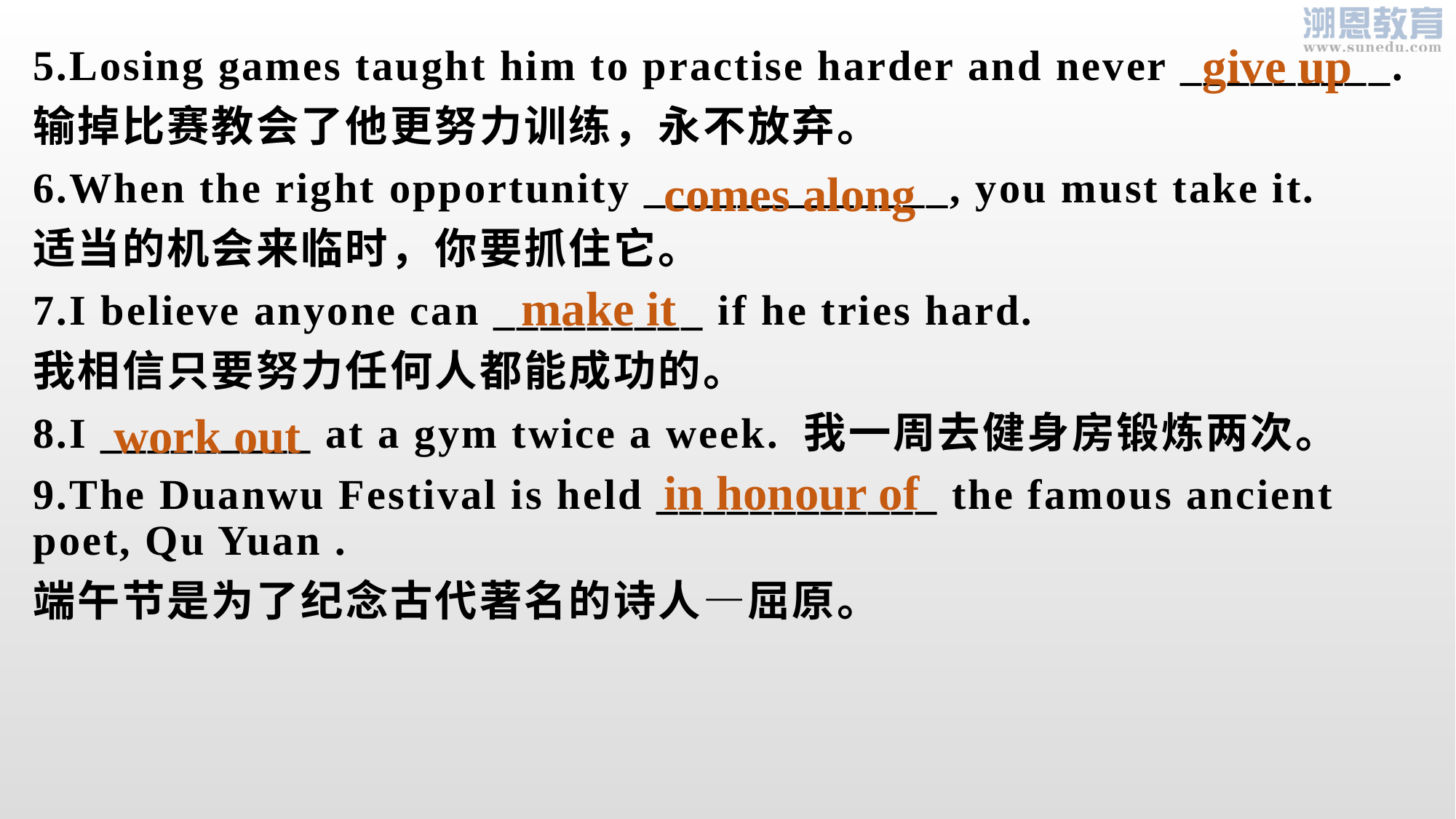

give up
5.Losing games taught him to practise harder and never _________.
输掉比赛教会了他更努力训练，永不放弃。
6.When the right opportunity _____________, you must take it.
适当的机会来临时，你要抓住它。
7.I believe anyone can _________ if he tries hard.
我相信只要努力任何人都能成功的。
8.I _________ at a gym twice a week. 我一周去健身房锻炼两次。
9.The Duanwu Festival is held ____________ the famous ancient poet, Qu Yuan .
端午节是为了纪念古代著名的诗人—屈原。

comes along
make it
work out
in honour of